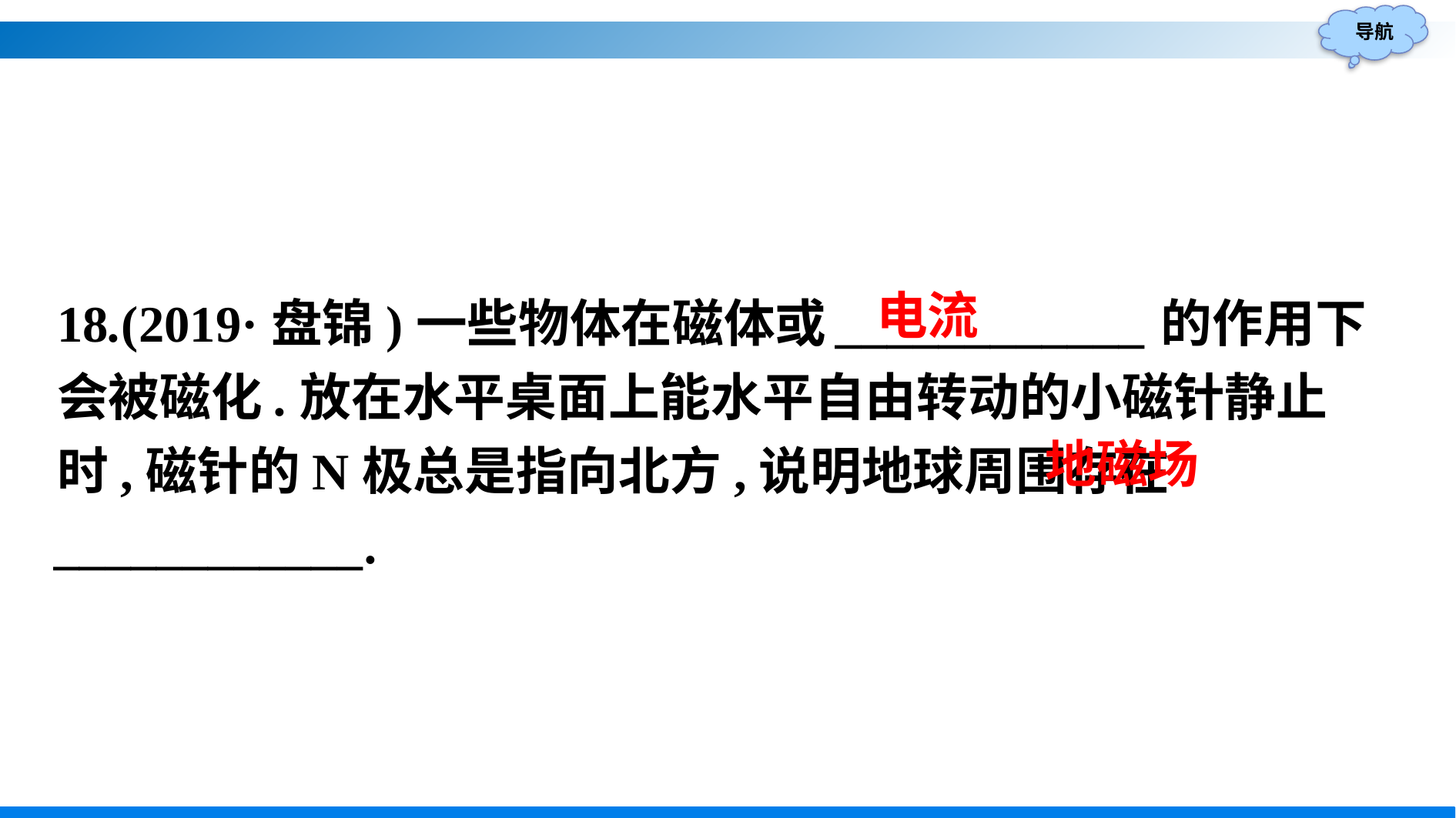

18.(2019·盘锦)一些物体在磁体或____________的作用下会被磁化.放在水平桌面上能水平自由转动的小磁针静止时,磁针的N极总是指向北方,说明地球周围存在____________.
电流
地磁场